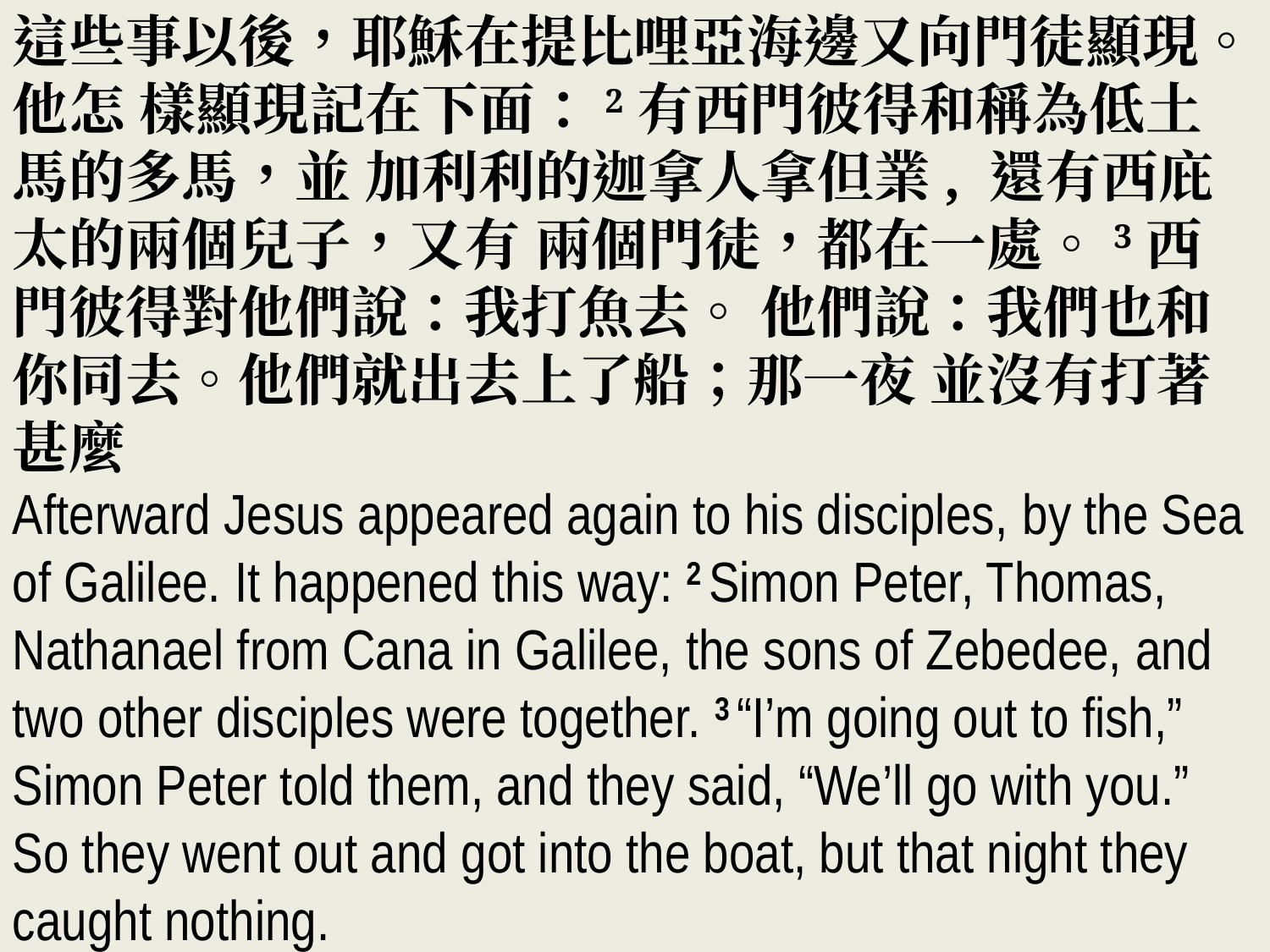

這些事以後，耶穌在提比哩亞海邊又向門徒顯現。他怎 樣顯現記在下面：2有西門彼得和稱為低土馬的多馬，並 加利利的迦拿人拿但業, 還有西庇太的兩個兒子，又有 兩個門徒，都在一處。3西門彼得對他們說：我打魚去。 他們說：我們也和你同去。他們就出去上了船；那一夜 並沒有打著甚麼
Afterward Jesus appeared again to his disciples, by the Sea of Galilee. It happened this way: 2 Simon Peter, Thomas, Nathanael from Cana in Galilee, the sons of Zebedee, and two other disciples were together. 3 “I’m going out to fish,” Simon Peter told them, and they said, “We’ll go with you.” So they went out and got into the boat, but that night they caught nothing.